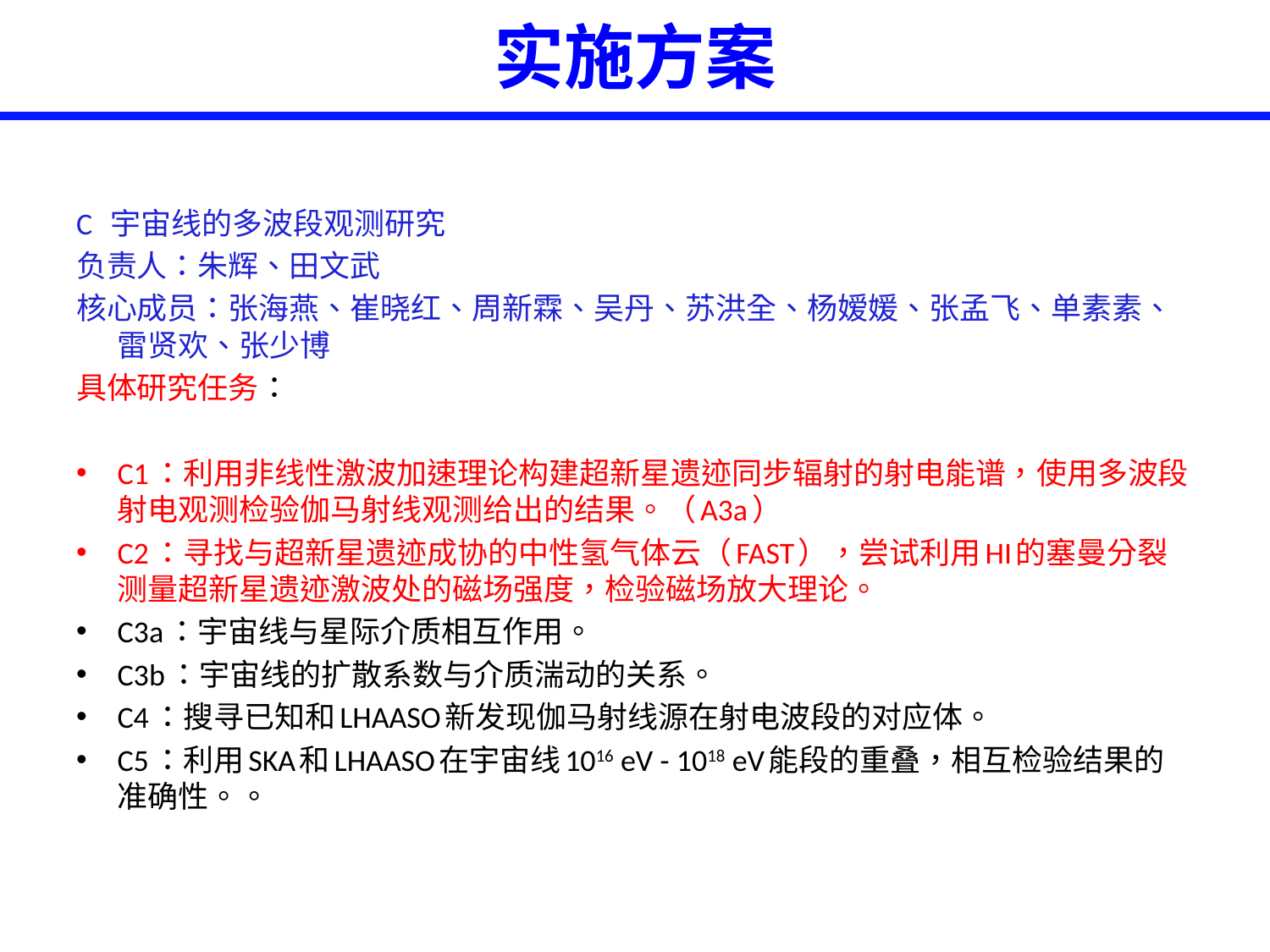

# 实施方案
C  宇宙线的多波段观测研究
负责人：朱辉、田文武
核心成员：张海燕、崔晓红、周新霖、吴丹、苏洪全、杨嫒媛、张孟飞、单素素、雷贤欢、张少博
具体研究任务：

C1：利用非线性激波加速理论构建超新星遗迹同步辐射的射电能谱，使用多波段射电观测检验伽马射线观测给出的结果。（A3a）
C2：寻找与超新星遗迹成协的中性氢气体云（FAST），尝试利用HI的塞曼分裂测量超新星遗迹激波处的磁场强度，检验磁场放大理论。
C3a：宇宙线与星际介质相互作用。
C3b：宇宙线的扩散系数与介质湍动的关系。
C4：搜寻已知和LHAASO新发现伽马射线源在射电波段的对应体。
C5：利用SKA和LHAASO在宇宙线1016 eV - 1018 eV能段的重叠，相互检验结果的准确性。。